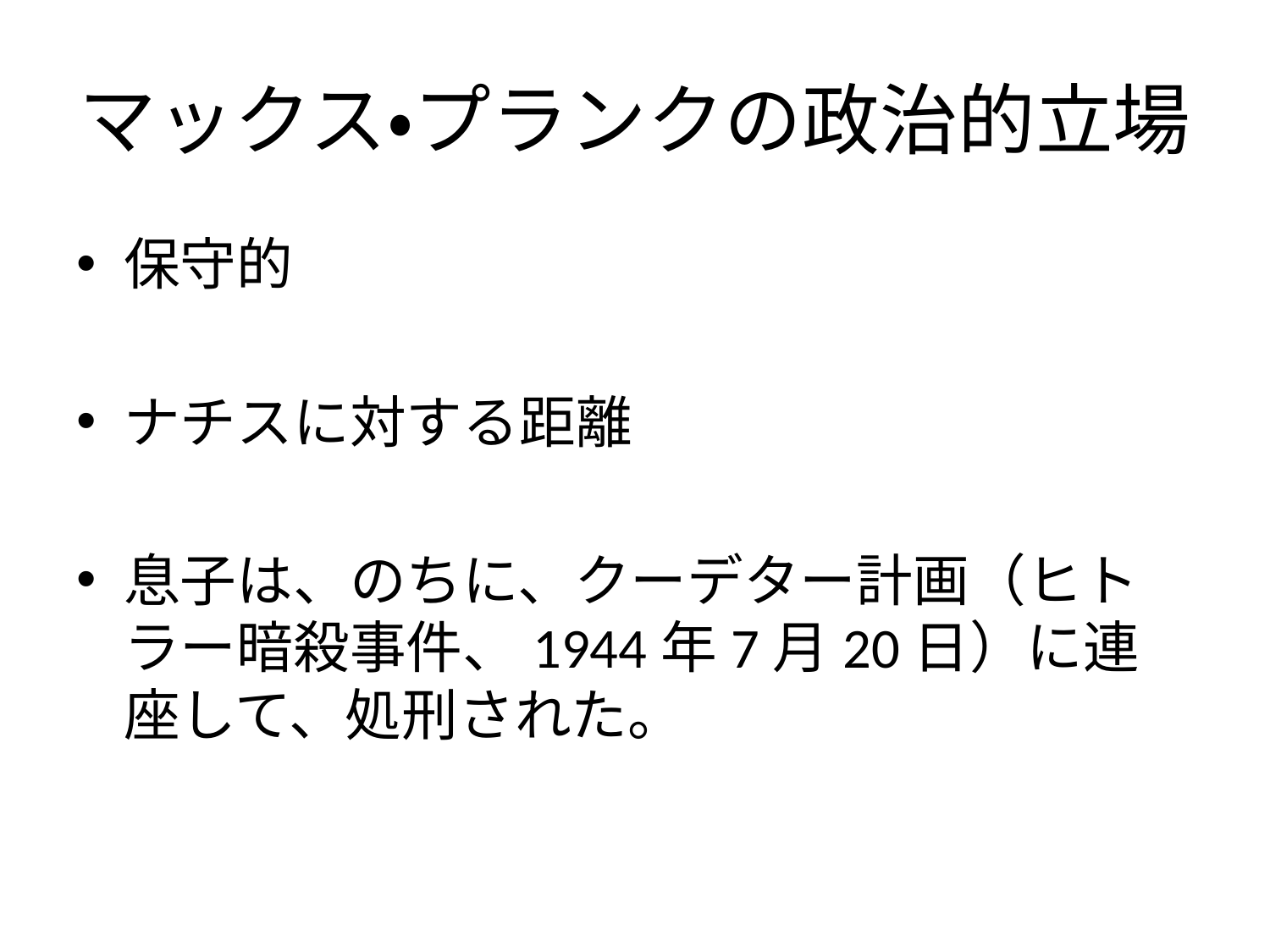

# マックス・プランクの政治的立場
保守的

ナチスに対する距離

息子は、のちに、クーデター計画（ヒトラー暗殺事件、1944年7月20日）に連座して、処刑された。